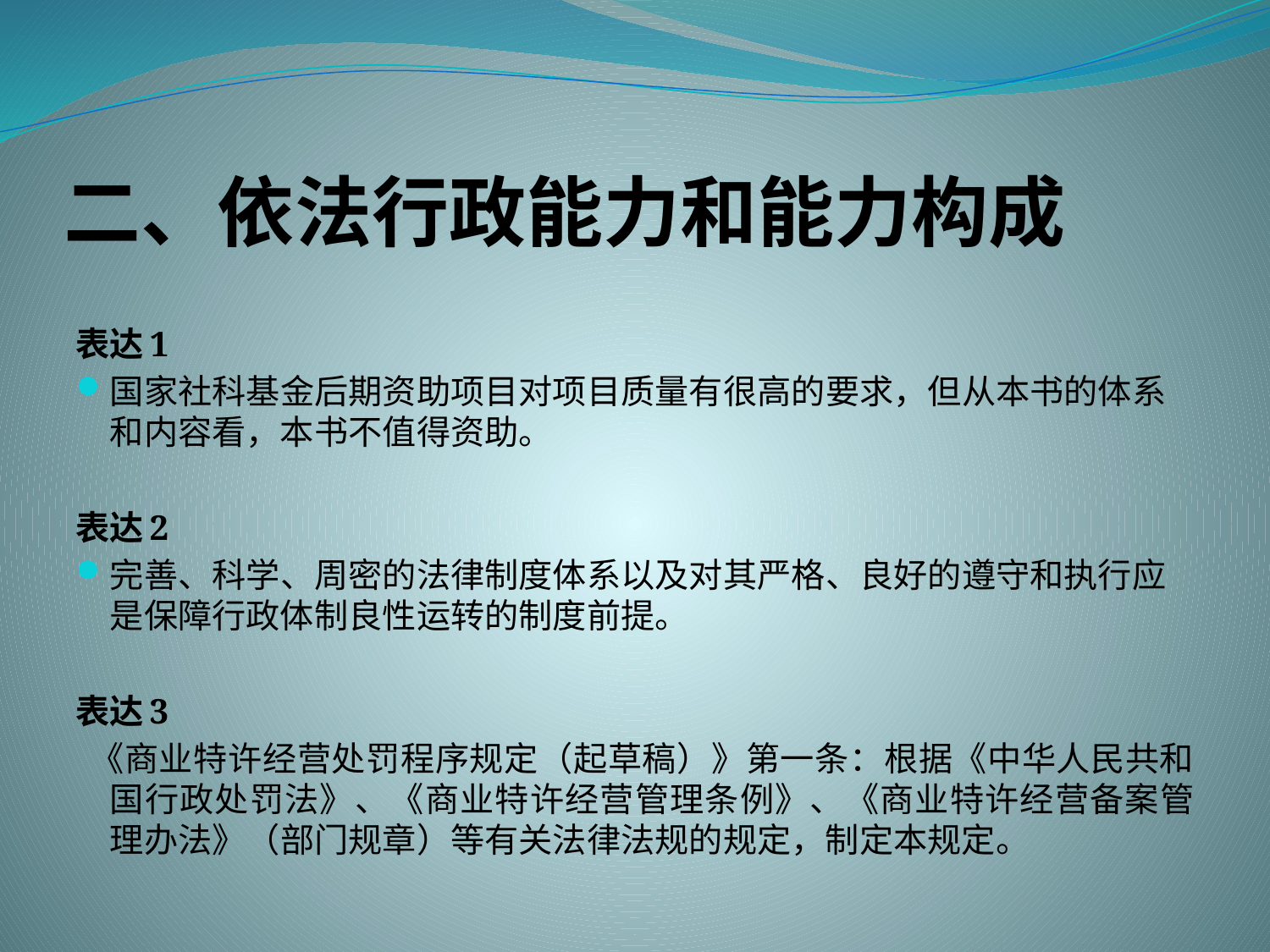

# 二、依法行政能力和能力构成

表达1
国家社科基金后期资助项目对项目质量有很高的要求，但从本书的体系和内容看，本书不值得资助。

表达2
完善、科学、周密的法律制度体系以及对其严格、良好的遵守和执行应是保障行政体制良性运转的制度前提。

表达3
 《商业特许经营处罚程序规定（起草稿）》第一条：根据《中华人民共和国行政处罚法》、《商业特许经营管理条例》、《商业特许经营备案管理办法》（部门规章）等有关法律法规的规定，制定本规定。